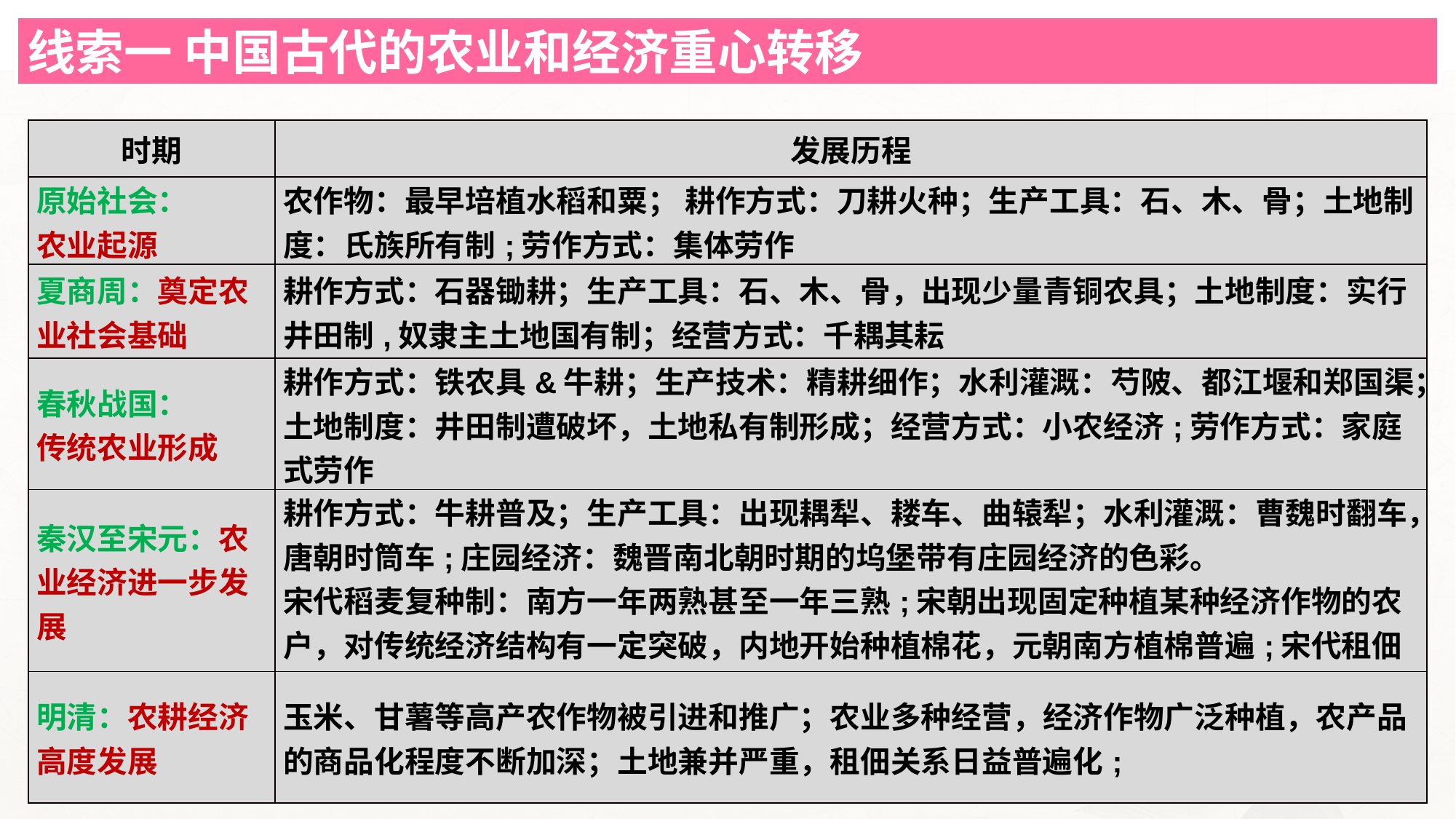

线索一 中国古代的农业和经济重心转移
| 时期 | 发展历程 |
| --- | --- |
| 原始社会： 农业起源 | 农作物：最早培植水稻和粟； 耕作方式：刀耕火种；生产工具：石、木、骨；土地制度：氏族所有制;劳作方式：集体劳作 |
| 夏商周：奠定农业社会基础 | 耕作方式：石器锄耕；生产工具：石、木、骨，出现少量青铜农具；土地制度：实行井田制,奴隶主土地国有制；经营方式：千耦其耘 |
| 春秋战国： 传统农业形成 | 耕作方式：铁农具&牛耕；生产技术：精耕细作；水利灌溉：芍陂、都江堰和郑国渠；土地制度：井田制遭破坏，土地私有制形成；经营方式：小农经济;劳作方式：家庭式劳作 |
| 秦汉至宋元：农业经济进一步发展 | 耕作方式：牛耕普及；生产工具：出现耦犁、耧车、曲辕犁；水利灌溉：曹魏时翻车，唐朝时筒车;庄园经济：魏晋南北朝时期的坞堡带有庄园经济的色彩。 宋代稻麦复种制：南方一年两熟甚至一年三熟;宋朝出现固定种植某种经济作物的农户，对传统经济结构有一定突破，内地开始种植棉花，元朝南方植棉普遍;宋代租佃关系发展，成为仅次于自耕农形式的重要经营方式。 |
| 明清：农耕经济高度发展 | 玉米、甘薯等高产农作物被引进和推广；农业多种经营，经济作物广泛种植，农产品的商品化程度不断加深；土地兼并严重，租佃关系日益普遍化; |